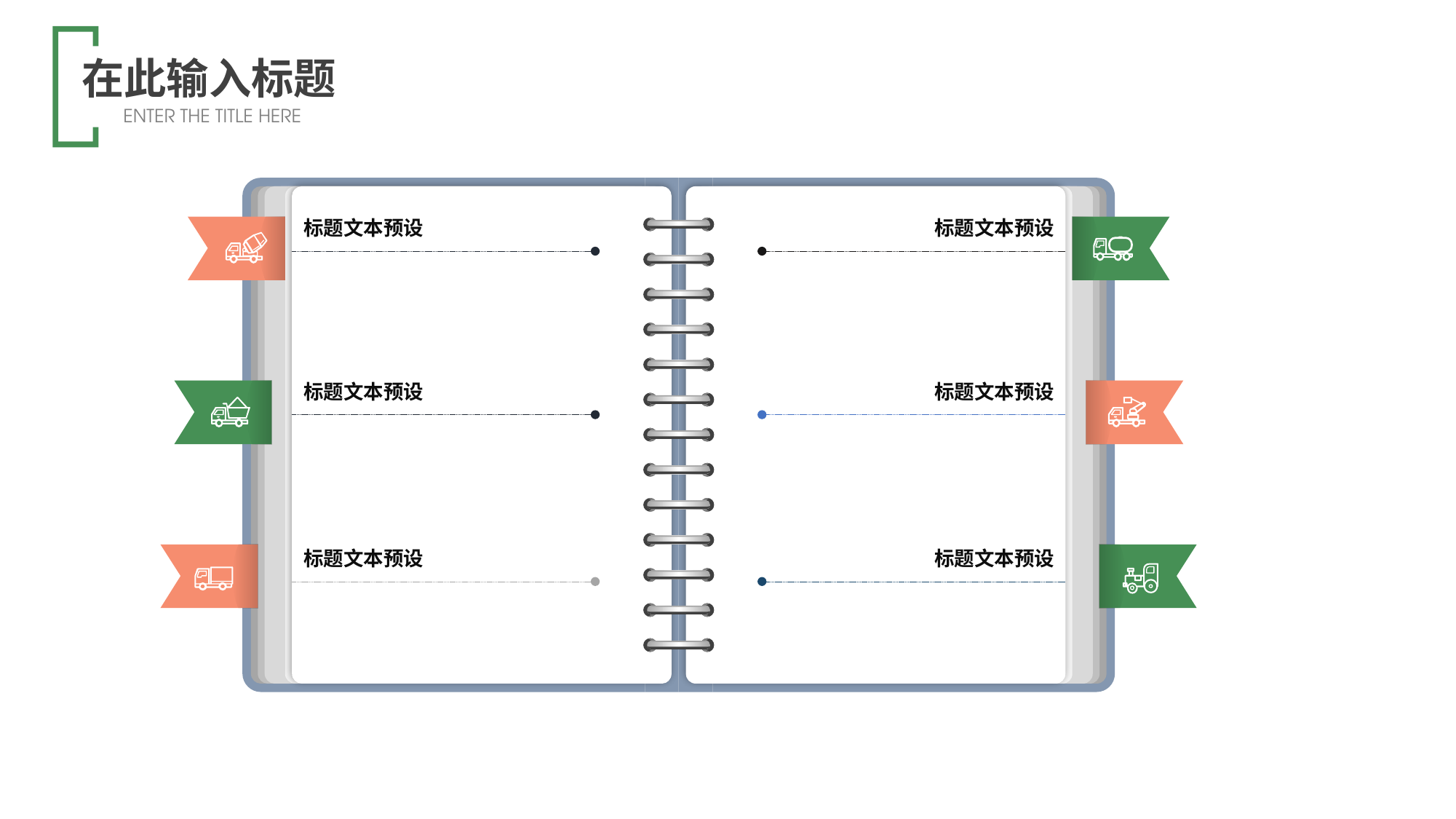

在此输入标题
ENTER THE TITLE HERE

标题文本预设
标题文本预设

标题文本预设
标题文本预设

标题文本预设
标题文本预设